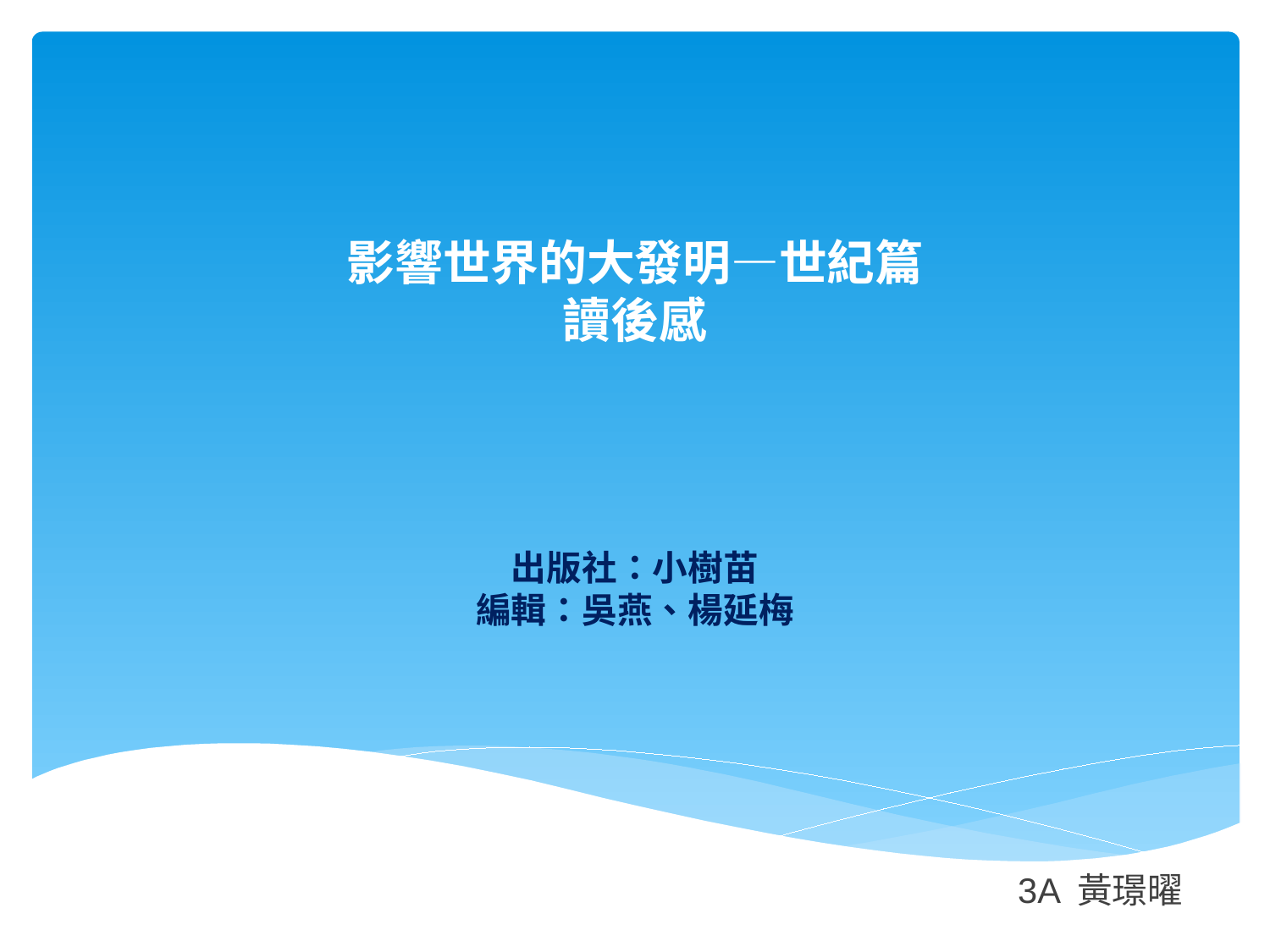

# 影響世界的大發明—世紀篇 讀後感
出版社：小樹苗
編輯：吳燕、楊延梅
3A 黃璟曜